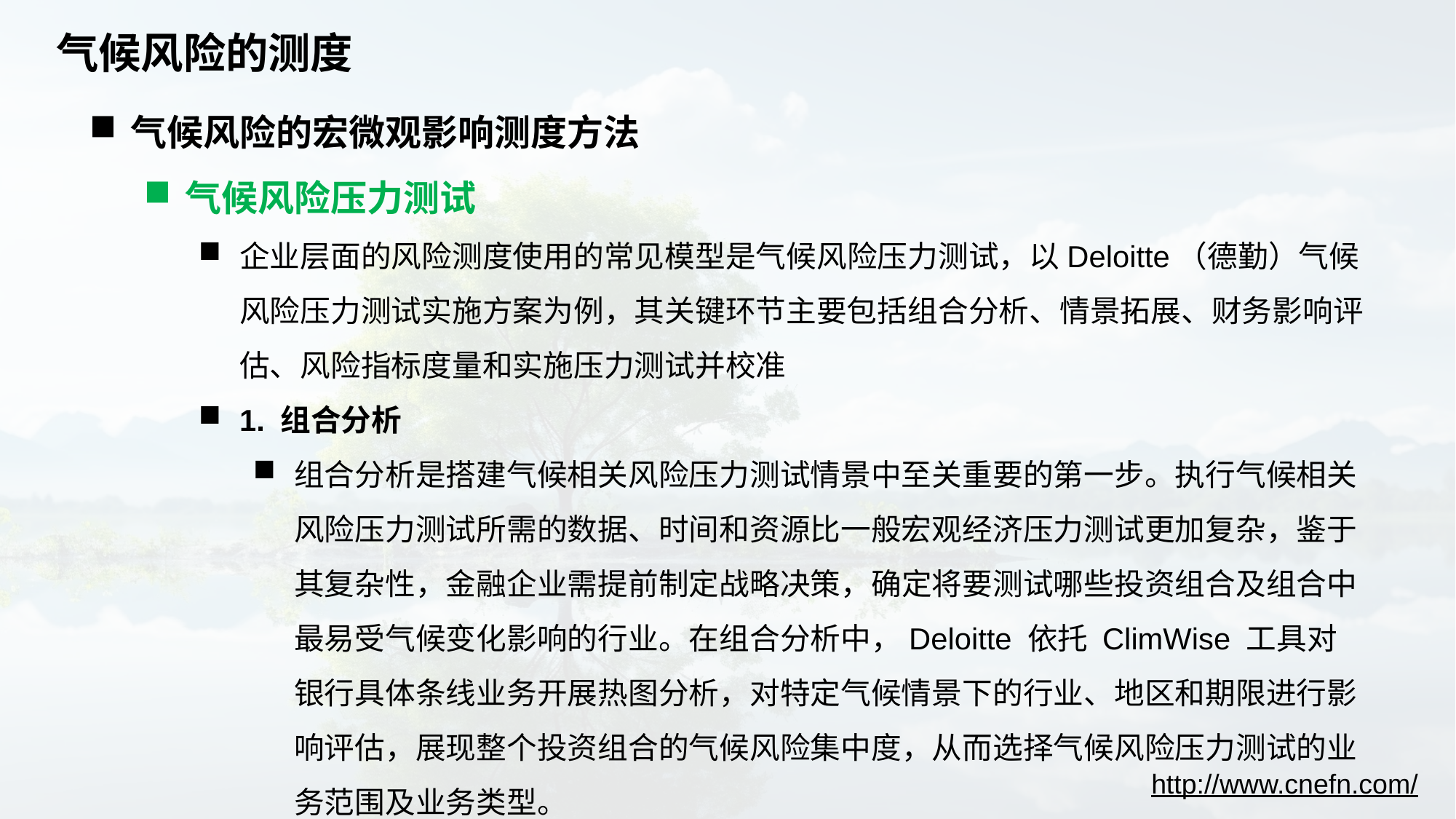

# 气候风险的测度
气候风险的宏微观影响测度方法
气候风险压力测试
企业层面的风险测度使用的常见模型是气候风险压力测试，以Deloitte（德勤）气候风险压力测试实施方案为例，其关键环节主要包括组合分析、情景拓展、财务影响评估、风险指标度量和实施压力测试并校准
1. 组合分析
组合分析是搭建气候相关风险压力测试情景中至关重要的第一步。执行气候相关风险压力测试所需的数据、时间和资源比一般宏观经济压力测试更加复杂，鉴于其复杂性，金融企业需提前制定战略决策，确定将要测试哪些投资组合及组合中最易受气候变化影响的行业。在组合分析中，Deloitte 依托 ClimWise 工具对银行具体条线业务开展热图分析，对特定气候情景下的行业、地区和期限进行影响评估，展现整个投资组合的气候风险集中度，从而选择气候风险压力测试的业务范围及业务类型。